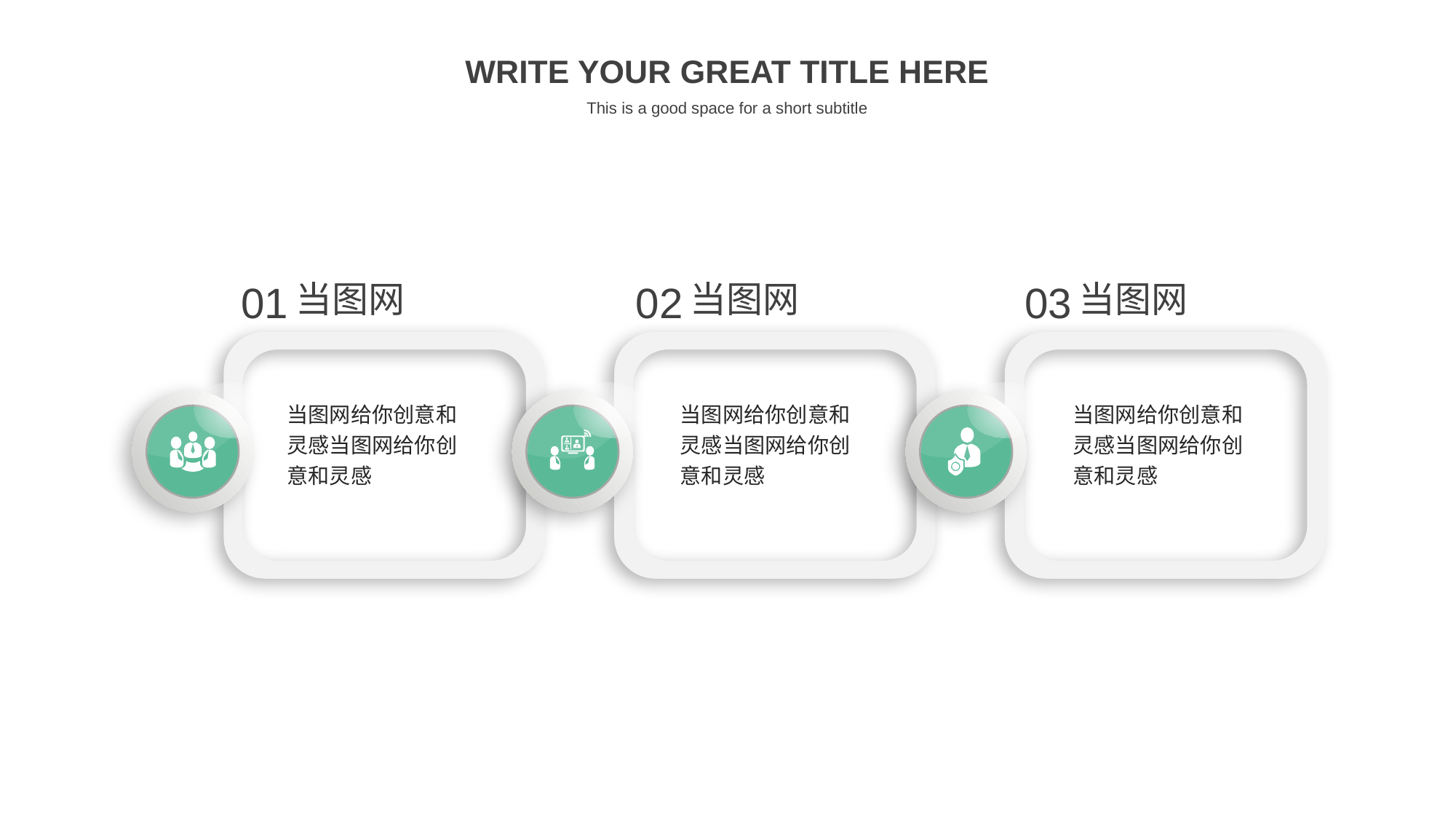

WRITE YOUR GREAT TITLE HERE
This is a good space for a short subtitle
01
当图网
02
当图网
03
当图网

当图网给你创意和灵感当图网给你创意和灵感
当图网给你创意和灵感当图网给你创意和灵感
当图网给你创意和灵感当图网给你创意和灵感